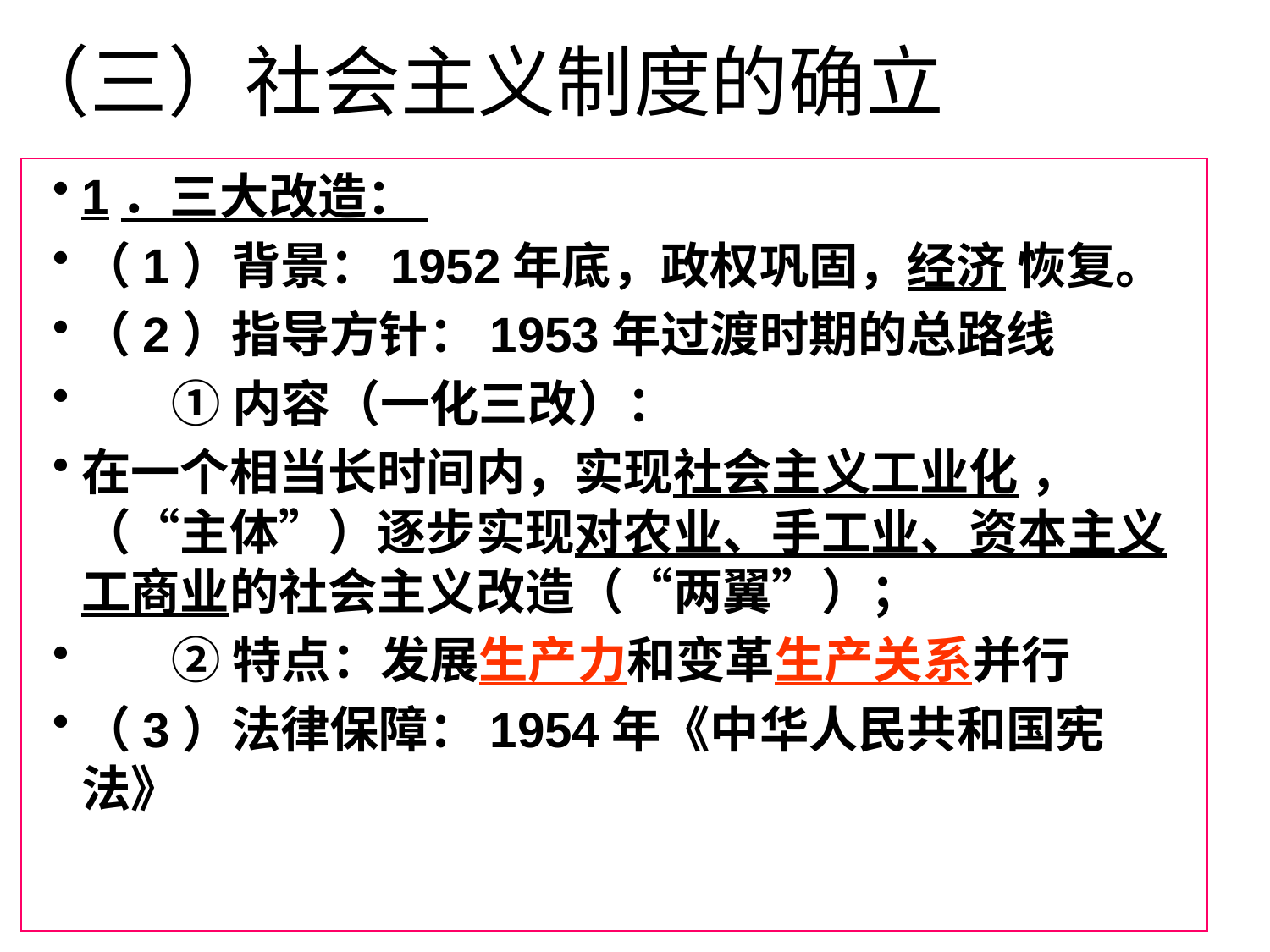

# （三）社会主义制度的确立
1．三大改造：
（1）背景：1952年底，政权巩固，经济 恢复。
（2）指导方针：1953年过渡时期的总路线
        ①内容（一化三改）：
在一个相当长时间内，实现社会主义工业化 ，（“主体”）逐步实现对农业、手工业、资本主义工商业的社会主义改造（“两翼”）；
        ②特点：发展生产力和变革生产关系并行
（3）法律保障：1954年《中华人民共和国宪法》